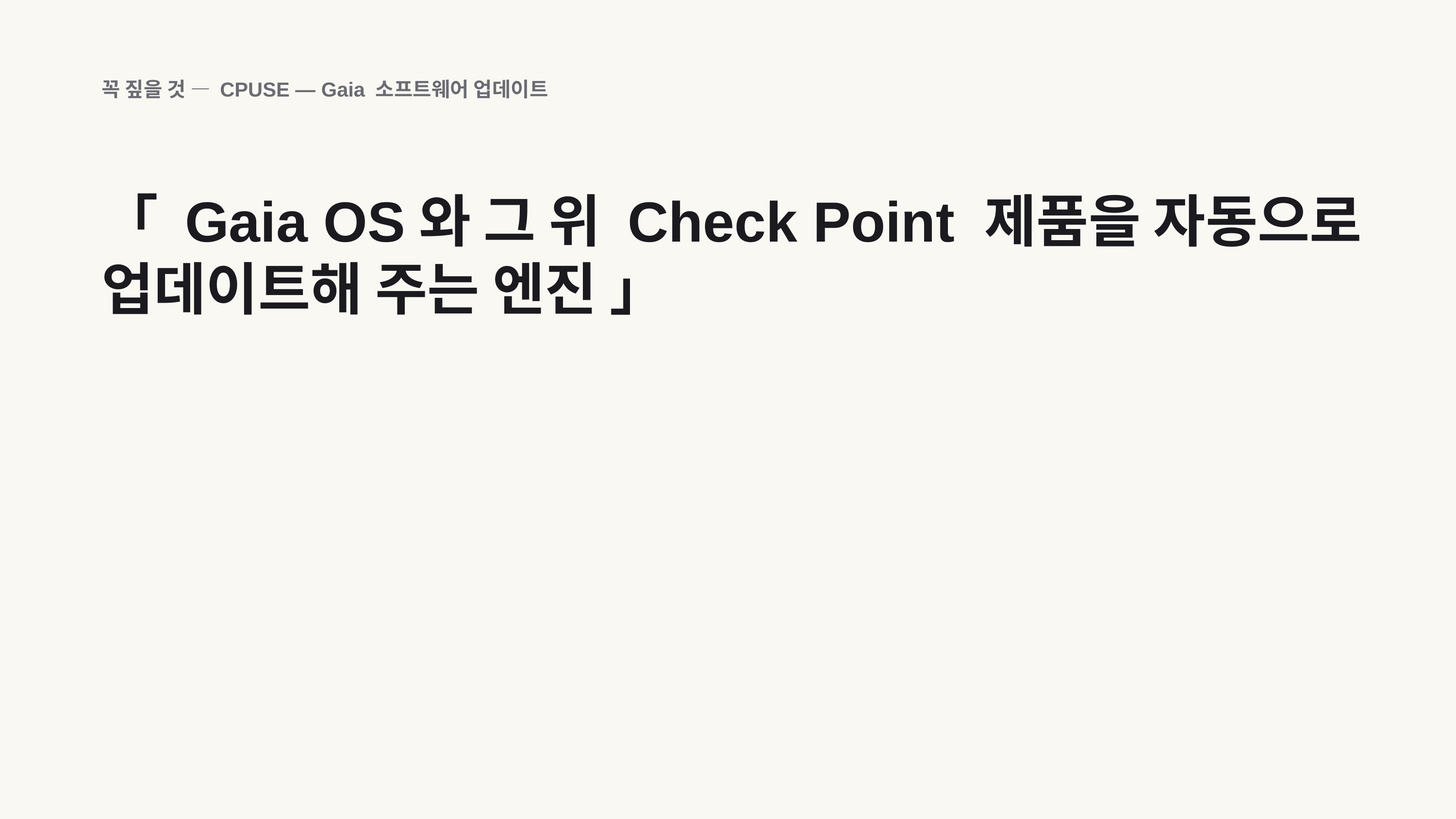

꼭 짚을 것 — CPUSE — Gaia 소프트웨어 업데이트
「 Gaia OS와 그 위 Check Point 제품을 자동으로 업데이트해 주는 엔진 」